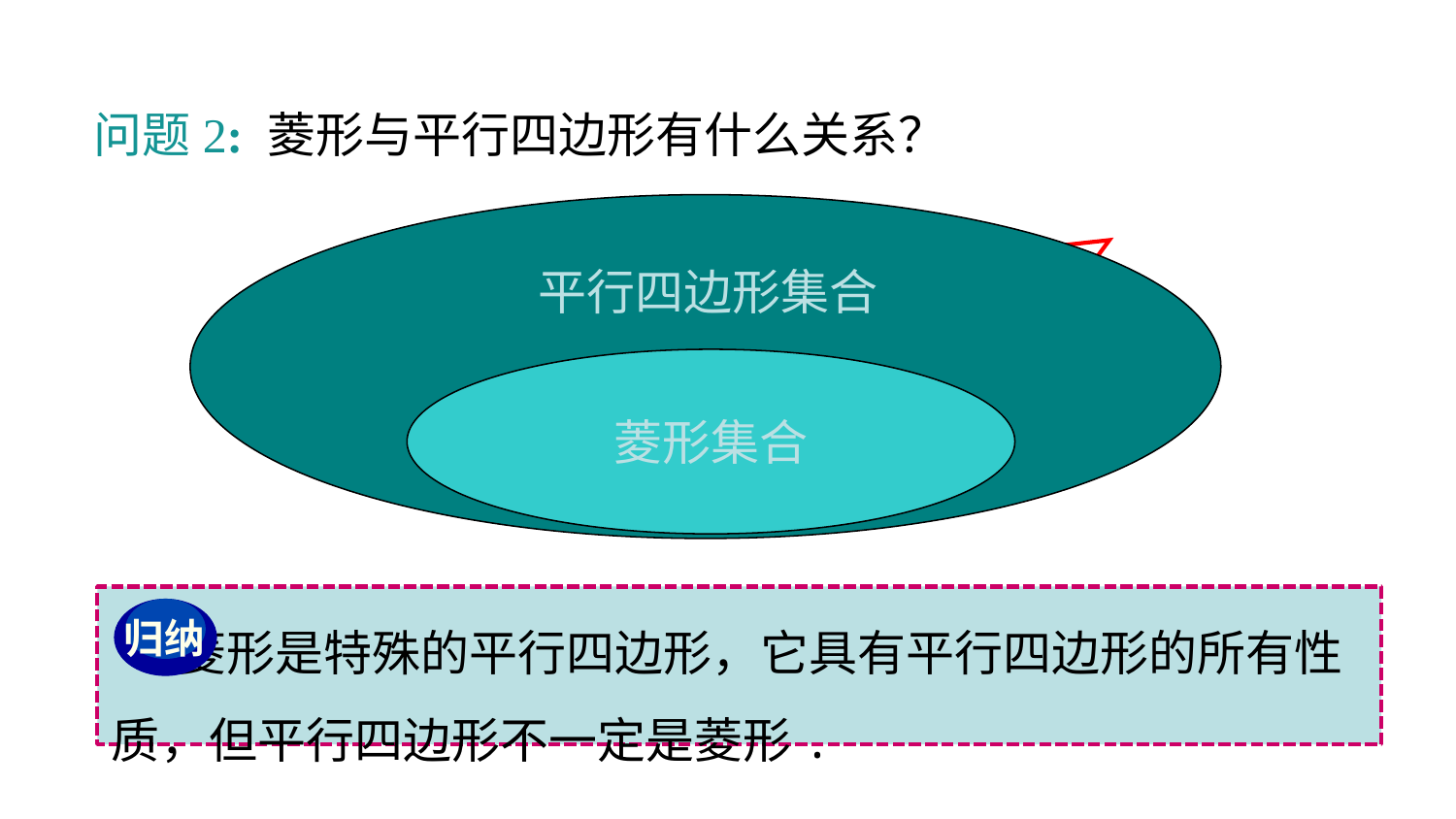

问题2: 菱形与平行四边形有什么关系？

平行四边形集合
平行四边形
菱形集合
     菱形是特殊的平行四边形，它具有平行四边形的所有性质，但平行四边形不一定是菱形.

归纳